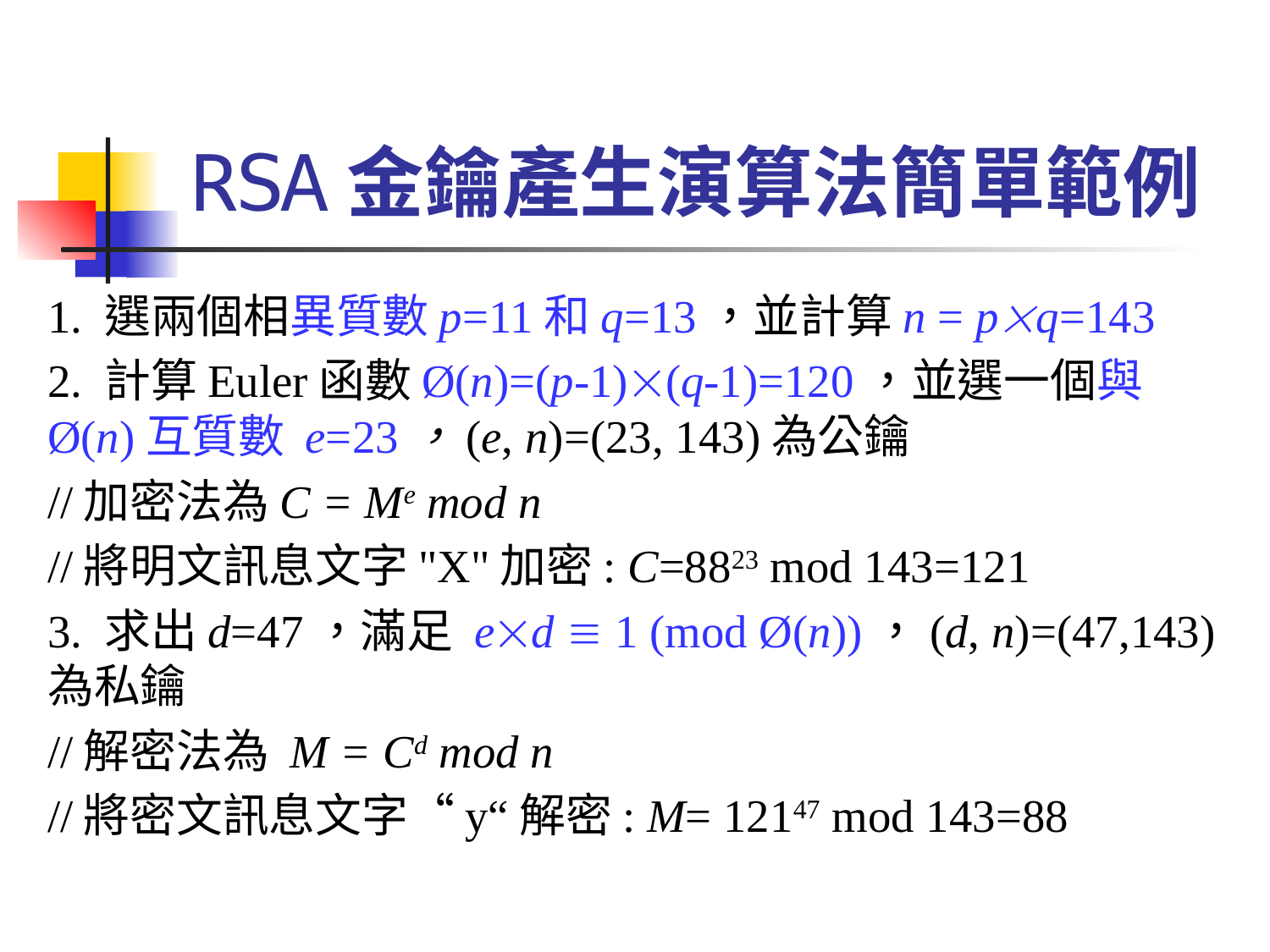

# RSA金鑰產生演算法簡單範例
1. 選兩個相異質數p=11和q=13，並計算n = p×q=143
2. 計算Euler函數Ø(n)=(p-1)×(q-1)=120，並選一個與Ø(n)互質數 e=23，(e, n)=(23, 143)為公鑰
//加密法為C = Me mod n
//將明文訊息文字"X"加密: C=8823 mod 143=121
3. 求出d=47，滿足 e×d ≡ 1 (mod Ø(n))，(d, n)=(47,143)為私鑰
//解密法為 M = Cd mod n
//將密文訊息文字“y“解密: M= 12147 mod 143=88